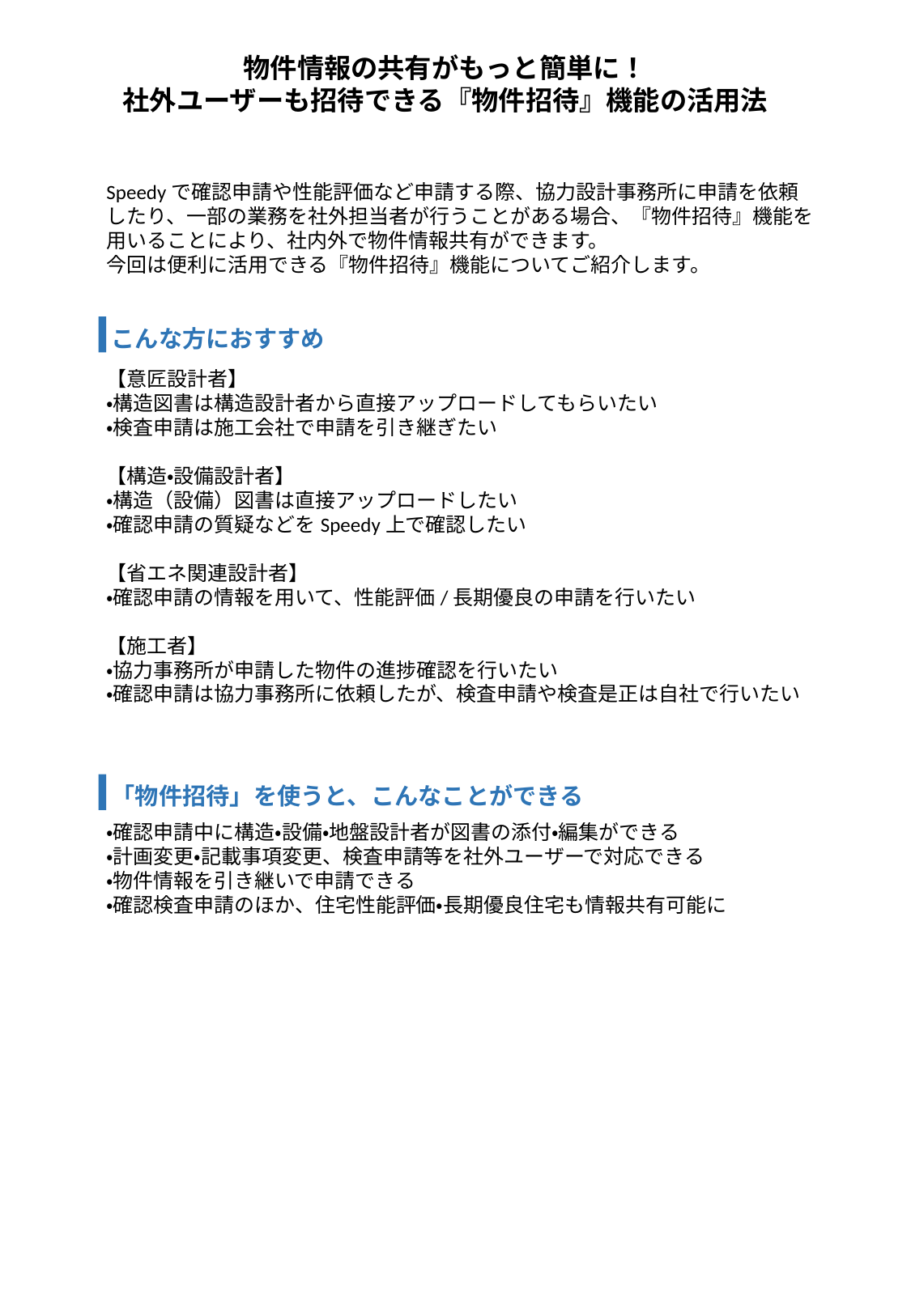

物件情報の共有がもっと簡単に！
社外ユーザーも招待できる『物件招待』機能の活用法
Speedyで確認申請や性能評価など申請する際、協力設計事務所に申請を依頼したり、一部の業務を社外担当者が行うことがある場合、『物件招待』機能を用いることにより、社内外で物件情報共有ができます。
今回は便利に活用できる『物件招待』機能についてご紹介します。

こんな方におすすめ
【意匠設計者】
・構造図書は構造設計者から直接アップロードしてもらいたい
・検査申請は施工会社で申請を引き継ぎたい

【構造・設備設計者】
・構造（設備）図書は直接アップロードしたい
・確認申請の質疑などをSpeedy上で確認したい

【省エネ関連設計者】
・確認申請の情報を用いて、性能評価/長期優良の申請を行いたい

【施工者】
・協力事務所が申請した物件の進捗確認を行いたい
・確認申請は協力事務所に依頼したが、検査申請や検査是正は自社で行いたい

「物件招待」を使うと、こんなことができる
・確認申請中に構造・設備・地盤設計者が図書の添付・編集ができる
・計画変更・記載事項変更、検査申請等を社外ユーザーで対応できる
・物件情報を引き継いで申請できる
・確認検査申請のほか、住宅性能評価・長期優良住宅も情報共有可能に